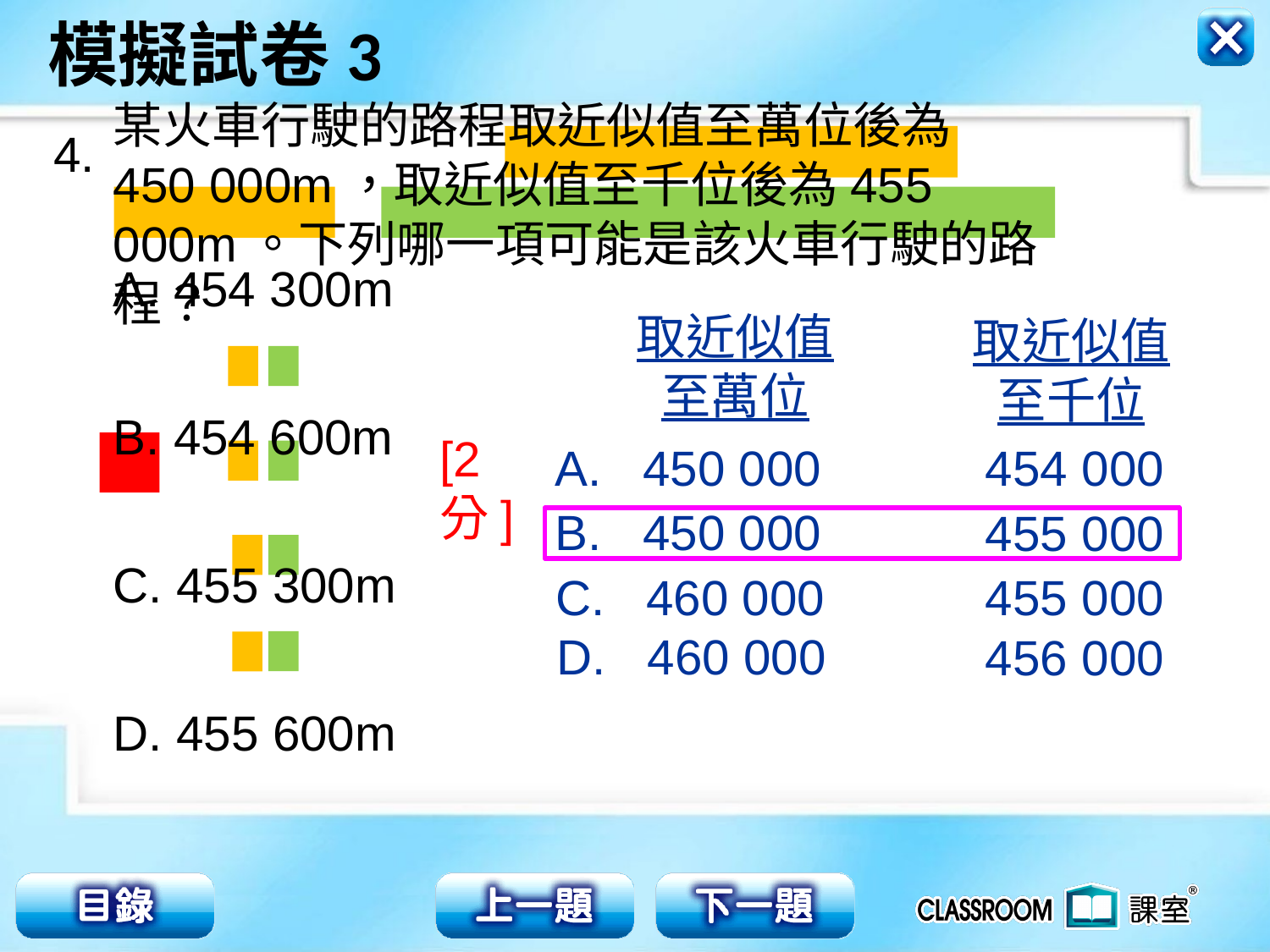

4.
某火車行駛的路程取近似值至萬位後為
450 000m，取近似值至千位後為455 000m。下列哪一項可能是該火車行駛的路程？

取近似值
至萬位
取近似值
至千位
A. 454 300m
B. 454 600m
C. 455 300m
D. 455 600m

[2分]
A.   450 000
454 000

B.   450 000
455 000

C.   460 000
455 000
D.   460 000
456 000